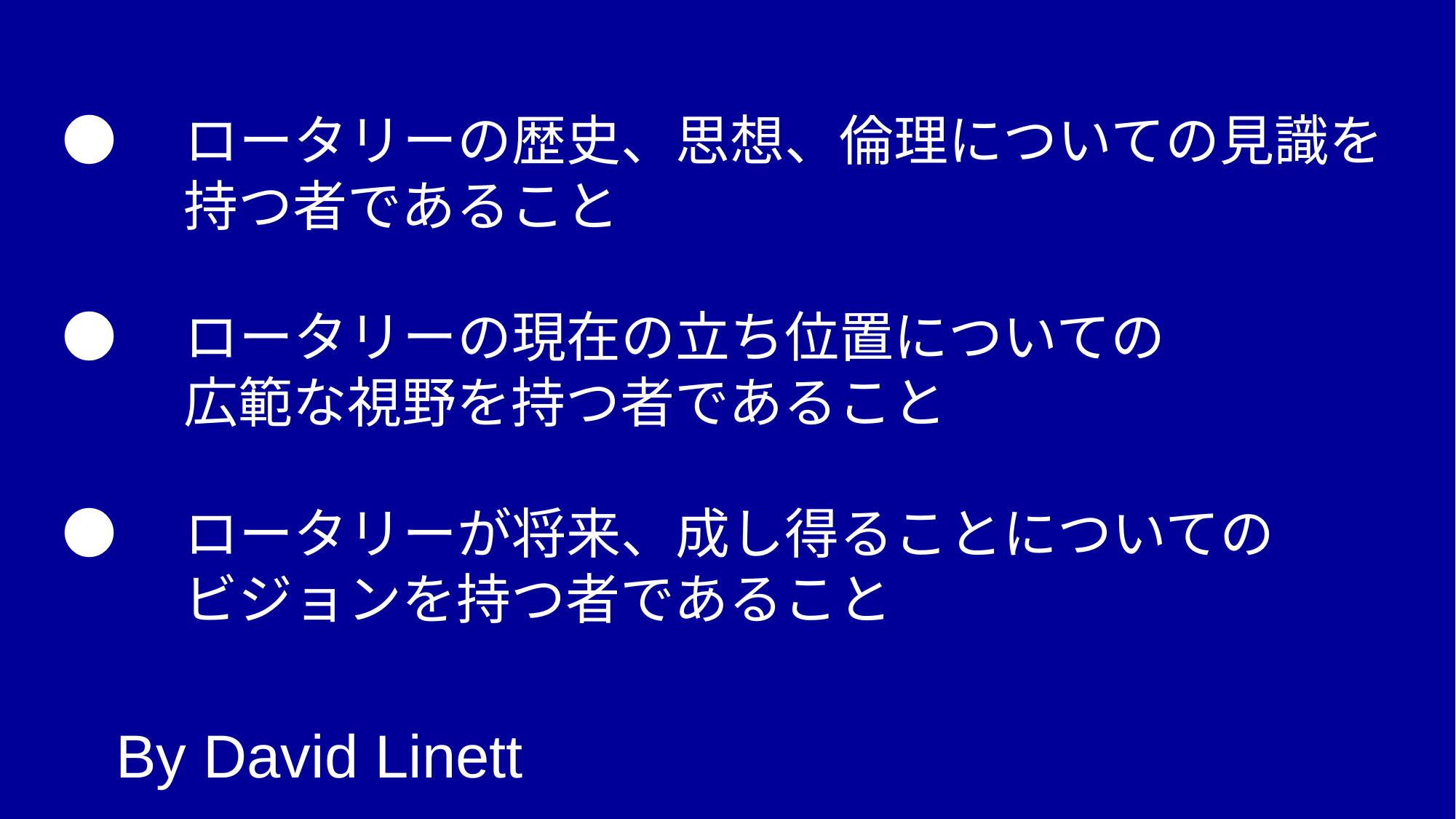

●　ロータリーの歴史、思想、倫理についての見識を
　　 持つ者であること

●　ロータリーの現在の立ち位置についての
　　 広範な視野を持つ者であること

●　ロータリーが将来、成し得ることについての
　　 ビジョンを持つ者であること

　　　　　　　　　　　　　　　　　　　　　　　　　　　　　　　　　　　　　 By David Linett